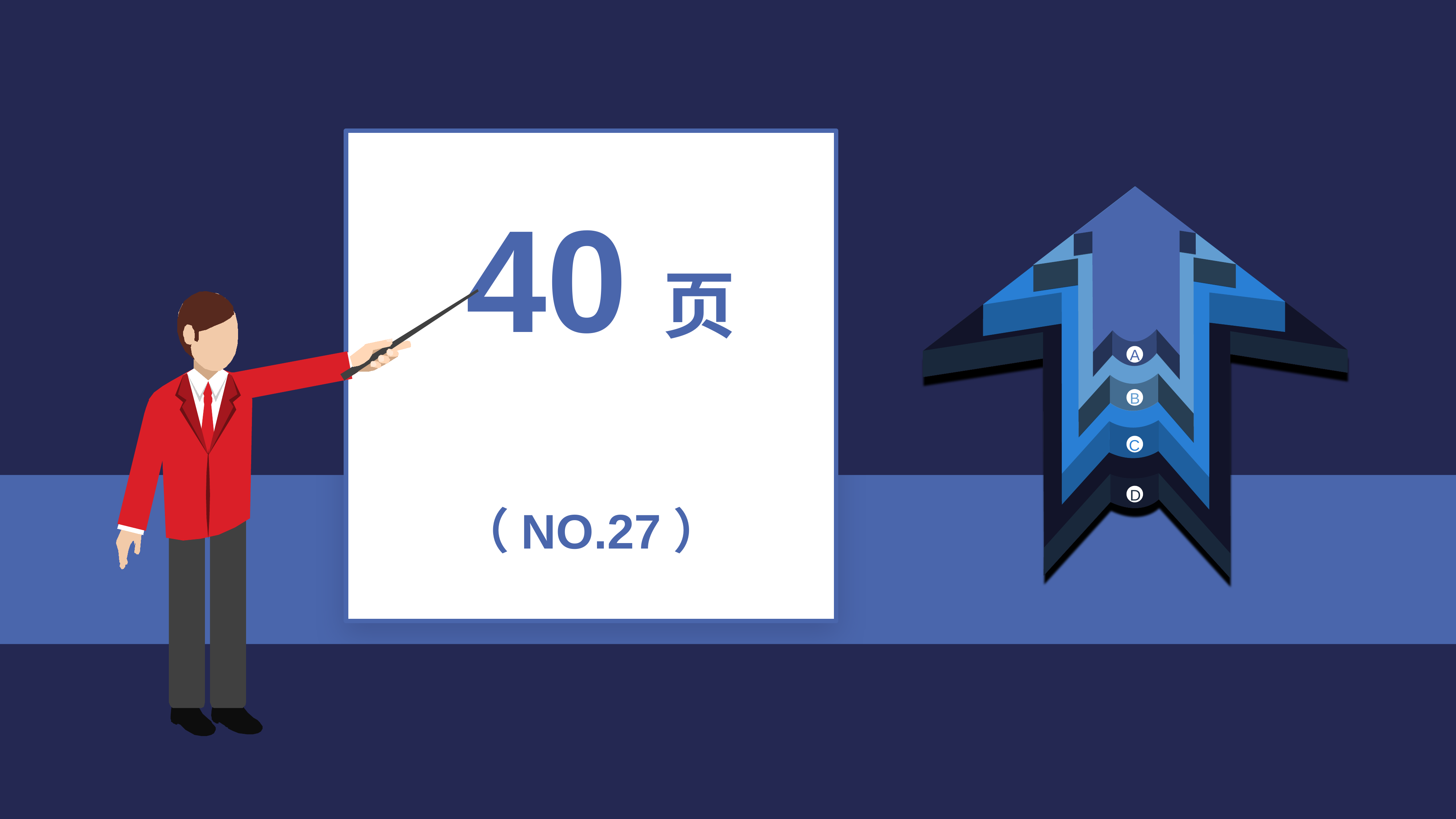

40页
商务关系
可视化图表集
（NO.27）

A

B

C

D